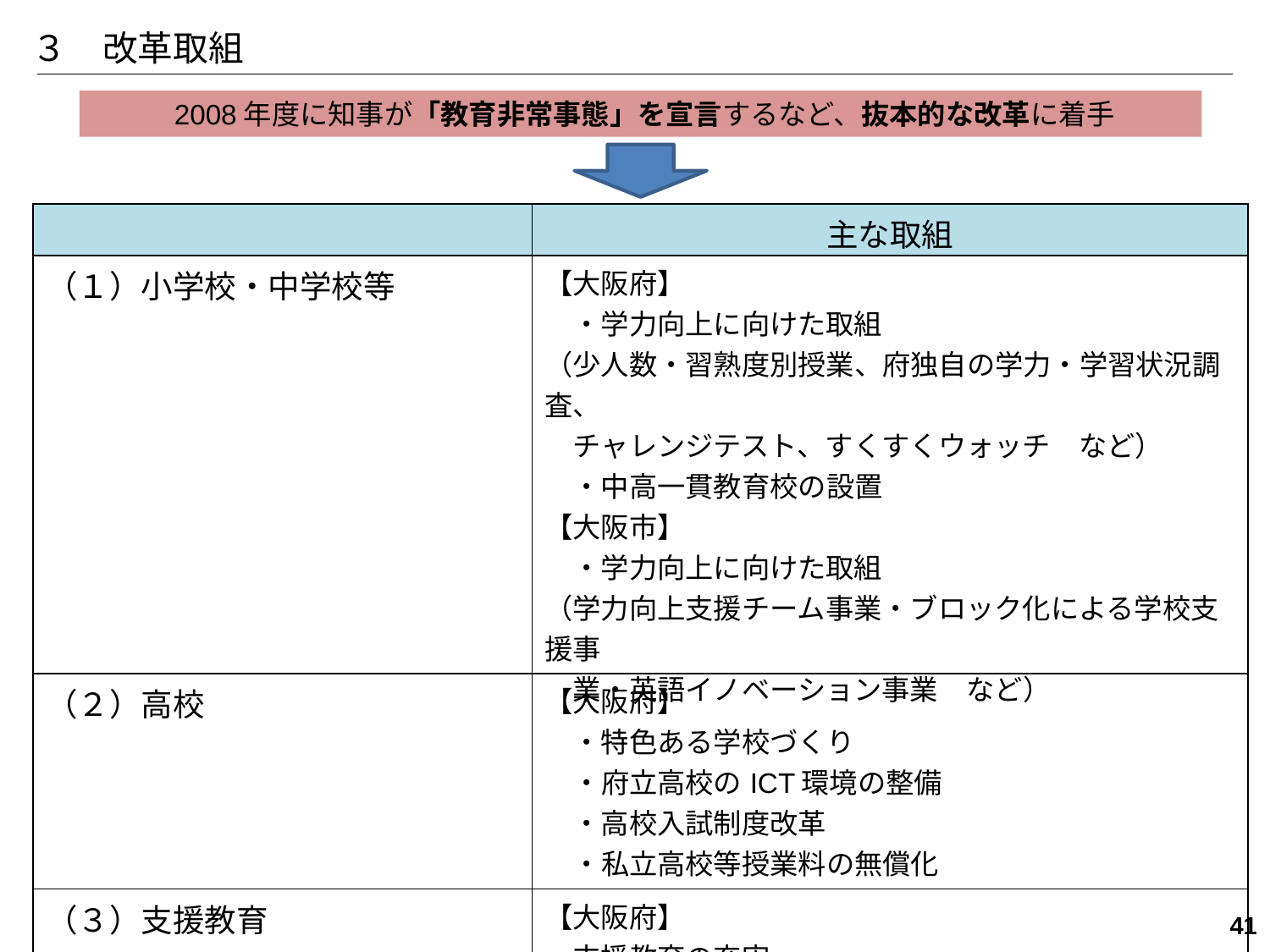

３　改革取組
 2008年度に知事が「教育非常事態」を宣言するなど、抜本的な改革に着手

|  | 主な取組 |
| --- | --- |
| （１）小学校・中学校等 | 【大阪府】 　・学力向上に向けた取組 （少人数・習熟度別授業、府独自の学力・学習状況調査、 　チャレンジテスト、すくすくウォッチ　など） 　・中高一貫教育校の設置 【大阪市】 　・学力向上に向けた取組 （学力向上支援チーム事業・ブロック化による学校支援事　 　業・英語イノベーション事業　など） |
| （２）高校 | 【大阪府】 　・特色ある学校づくり 　・府立高校のICT環境の整備 　・高校入試制度改革 　・私立高校等授業料の無償化 |
| （３）支援教育 | 【大阪府】 ・支援教育の充実 |
41